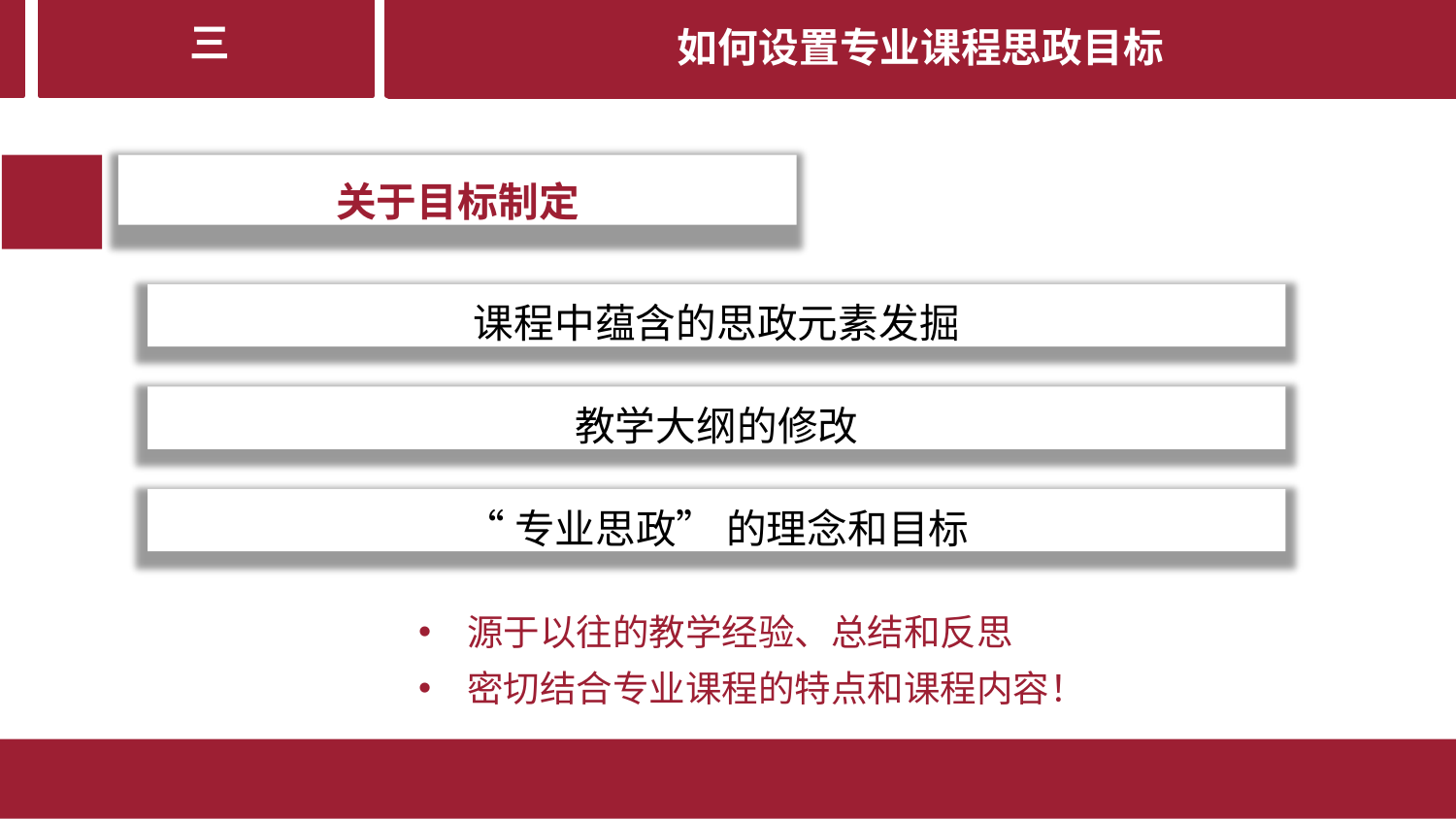

三
# 如何设置专业课程思政目标

关于目标制定

课程中蕴含的思政元素发掘

教学大纲的修改

“专业思政” 的理念和目标
源于以往的教学经验、总结和反思
密切结合专业课程的特点和课程内容！